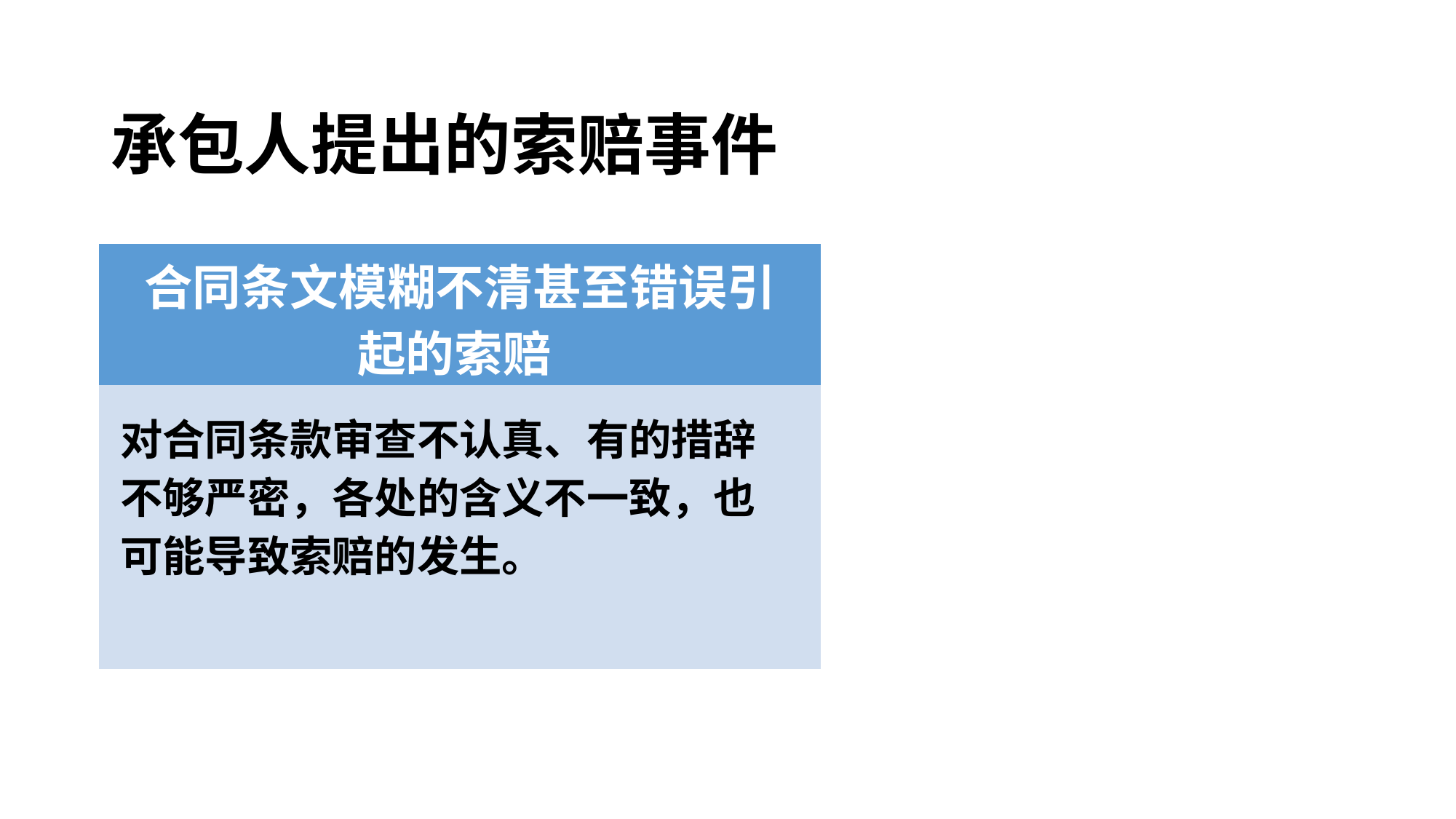

# 承包人提出的索赔事件
合同条文模糊不清甚至错误引起的索赔
对合同条款审查不认真、有的措辞不够严密，各处的含义不一致，也可能导致索赔的发生。